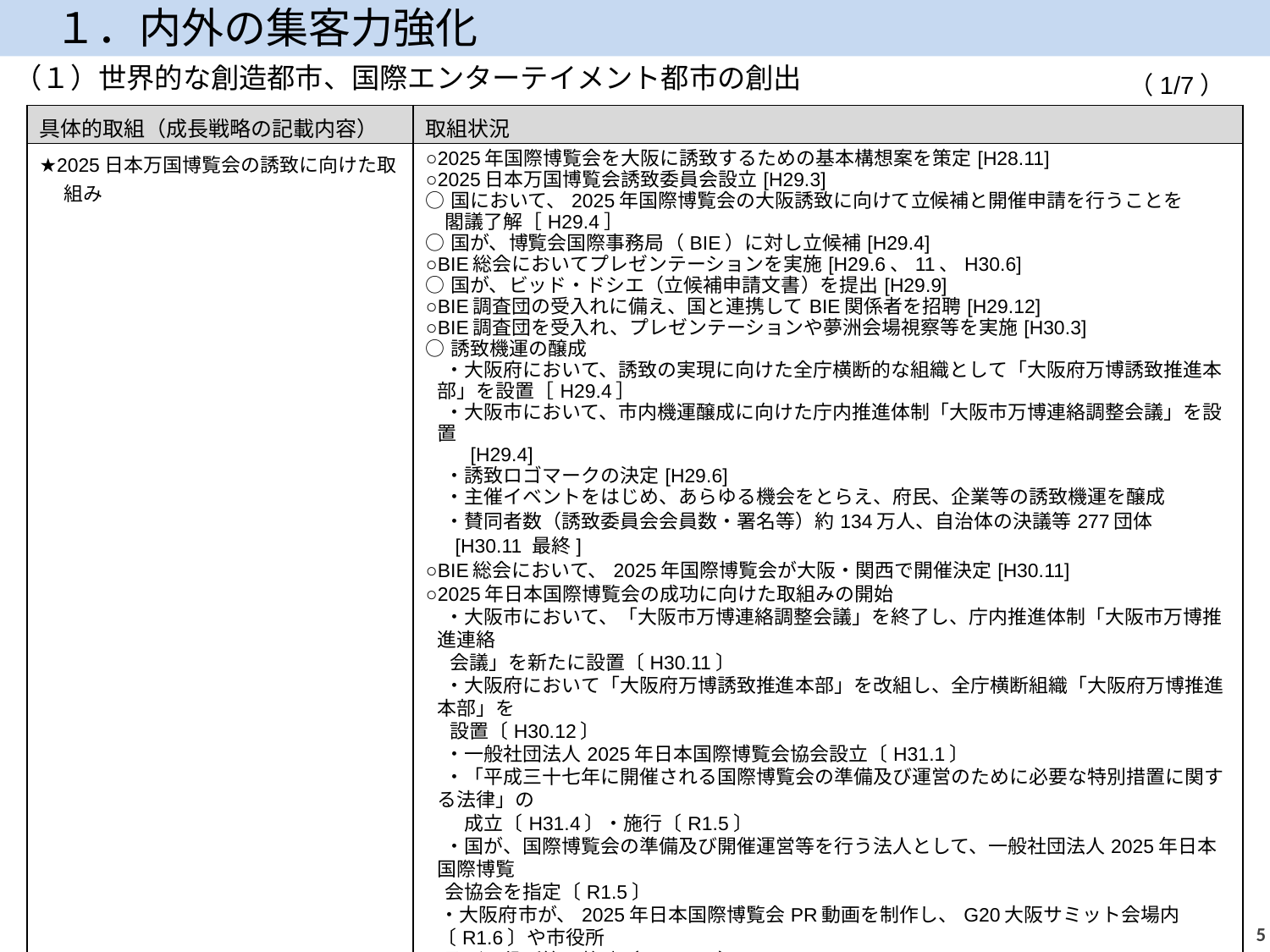

１．内外の集客力強化
（１）世界的な創造都市、国際エンターテイメント都市の創出
（1/7）
| 具体的取組（成長戦略の記載内容） | 取組状況 |
| --- | --- |
| ★2025日本万国博覧会の誘致に向けた取組み | ○2025年国際博覧会を大阪に誘致するための基本構想案を策定[H28.11] ○2025日本万国博覧会誘致委員会設立[H29.3] ○国において、2025年国際博覧会の大阪誘致に向けて立候補と開催申請を行うことを 閣議了解［H29.4］ ○国が、博覧会国際事務局（BIE）に対し立候補[H29.4] ○BIE総会においてプレゼンテーションを実施[H29.6、11、H30.6] ○国が、ビッド・ドシエ（立候補申請文書）を提出[H29.9] ○BIE調査団の受入れに備え、国と連携してBIE関係者を招聘[H29.12] ○BIE調査団を受入れ、プレゼンテーションや夢洲会場視察等を実施[H30.3] ○誘致機運の醸成 　・大阪府において、誘致の実現に向けた全庁横断的な組織として「大阪府万博誘致推進本部」を設置［H29.4］ 　・大阪市において、市内機運醸成に向けた庁内推進体制「大阪市万博連絡調整会議」を設置　 　　[H29.4] 　・誘致ロゴマークの決定[H29.6] 　・主催イベントをはじめ、あらゆる機会をとらえ、府民、企業等の誘致機運を醸成 　・賛同者数（誘致委員会会員数・署名等）約134万人、自治体の決議等277団体 　 [H30.11 最終] ○BIE総会において、2025年国際博覧会が大阪・関西で開催決定[H30.11] ○2025年日本国際博覧会の成功に向けた取組みの開始 　・大阪市において、「大阪市万博連絡調整会議」を終了し、庁内推進体制「大阪市万博推進連絡 　 会議」を新たに設置〔H30.11〕 　・大阪府において「大阪府万博誘致推進本部」を改組し、全庁横断組織「大阪府万博推進本部」を 　 設置〔H30.12〕 　・一般社団法人2025年日本国際博覧会協会設立〔H31.1〕 　・「平成三十七年に開催される国際博覧会の準備及び運営のために必要な特別措置に関する法律」の　　 　　成立〔H31.4〕・施行〔R1.5〕 　・国が、国際博覧会の準備及び開催運営等を行う法人として、一般社団法人2025年日本国際博覧 会協会を指定〔R1.5〕 ・大阪府市が、2025年日本国際博覧会PR動画を制作し、G20大阪サミット会場内〔R1.6〕や市役所 及び区役所等で放映〔R1.８～〕 　・2025年日本国際博覧会協会の公益社団法人移行〔R1.10〕 　・博覧会協会が、大阪・関西万博ロゴマークを公募〔R1.11～12〕 　・2025年日本国際博覧会のBIEへの登録申請に係る閣議決定〔R1.12〕 （次ページに続く） |
5